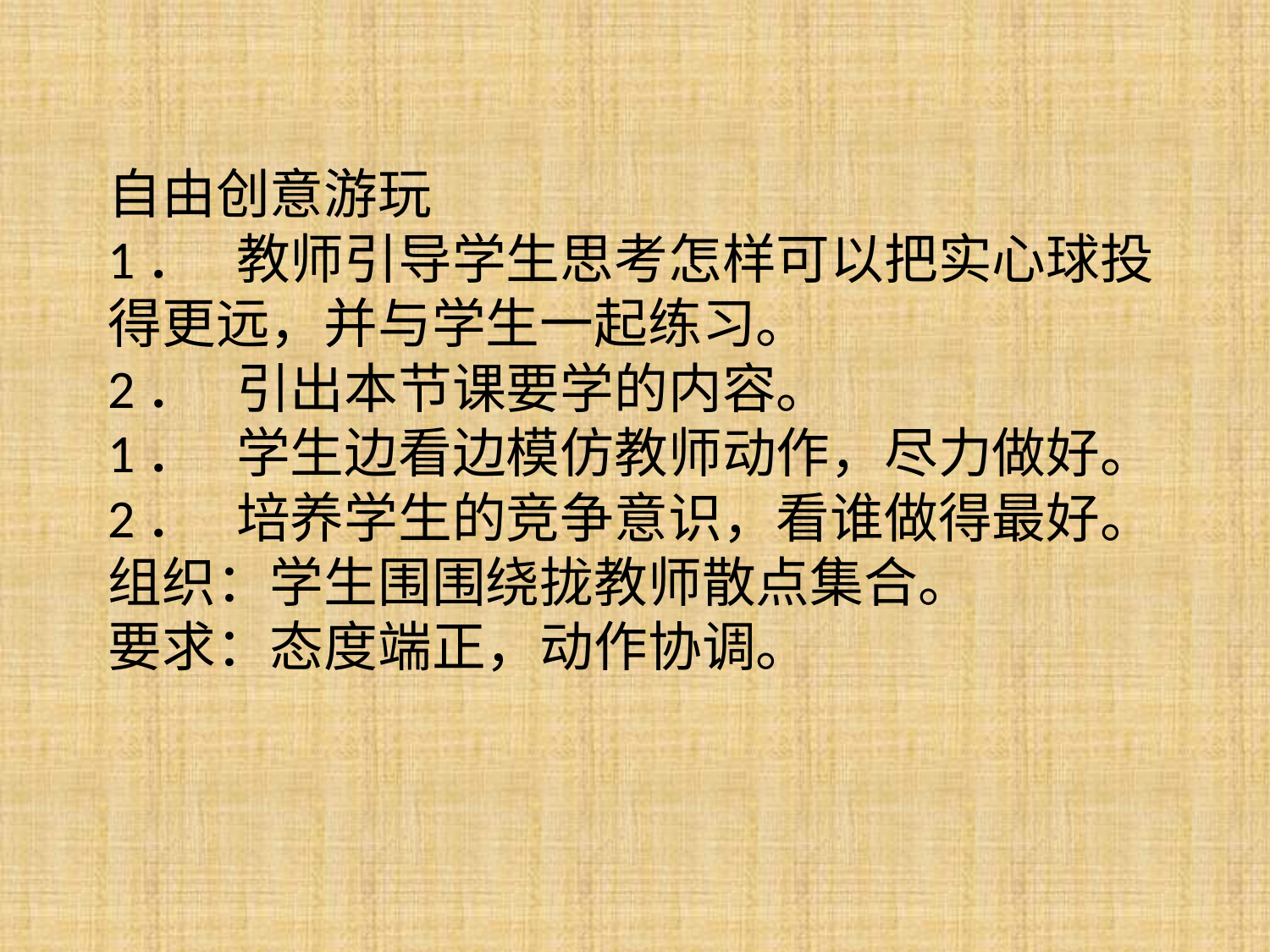

# 自由创意游玩 1．   教师引导学生思考怎样可以把实心球投得更远，并与学生一起练习。 2．   引出本节课要学的内容。 1．   学生边看边模仿教师动作，尽力做好。 2．   培养学生的竞争意识，看谁做得最好。 组织：学生围围绕拢教师散点集合。 要求：态度端正，动作协调。